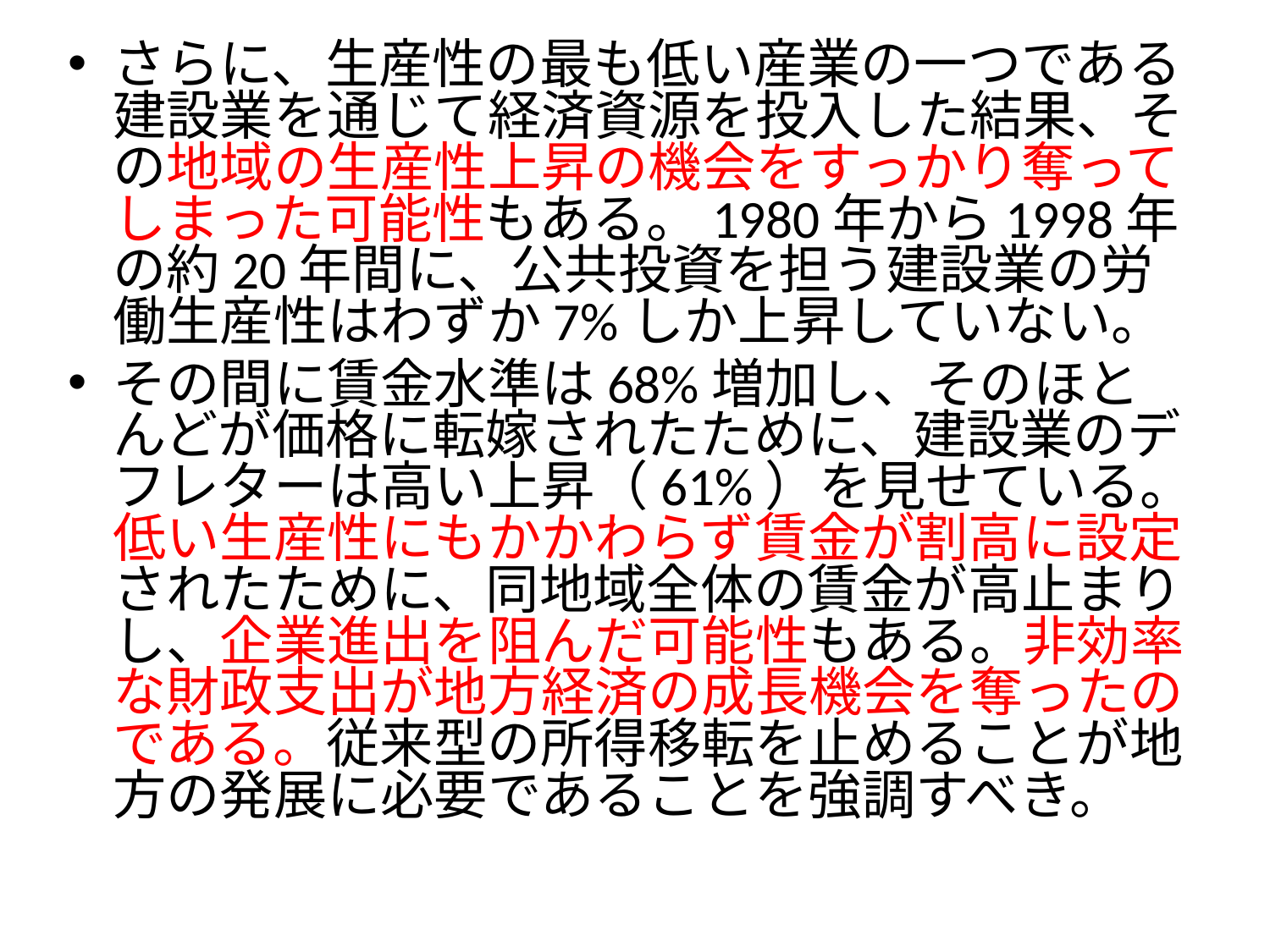

さらに、生産性の最も低い産業の一つである建設業を通じて経済資源を投入した結果、その地域の生産性上昇の機会をすっかり奪ってしまった可能性もある。1980年から1998年の約20年間に、公共投資を担う建設業の労働生産性はわずか7%しか上昇していない。
その間に賃金水準は68%増加し、そのほとんどが価格に転嫁されたために、建設業のデフレターは高い上昇（61%）を見せている。低い生産性にもかかわらず賃金が割高に設定されたために、同地域全体の賃金が高止まりし、企業進出を阻んだ可能性もある。非効率な財政支出が地方経済の成長機会を奪ったのである。従来型の所得移転を止めることが地方の発展に必要であることを強調すべき。